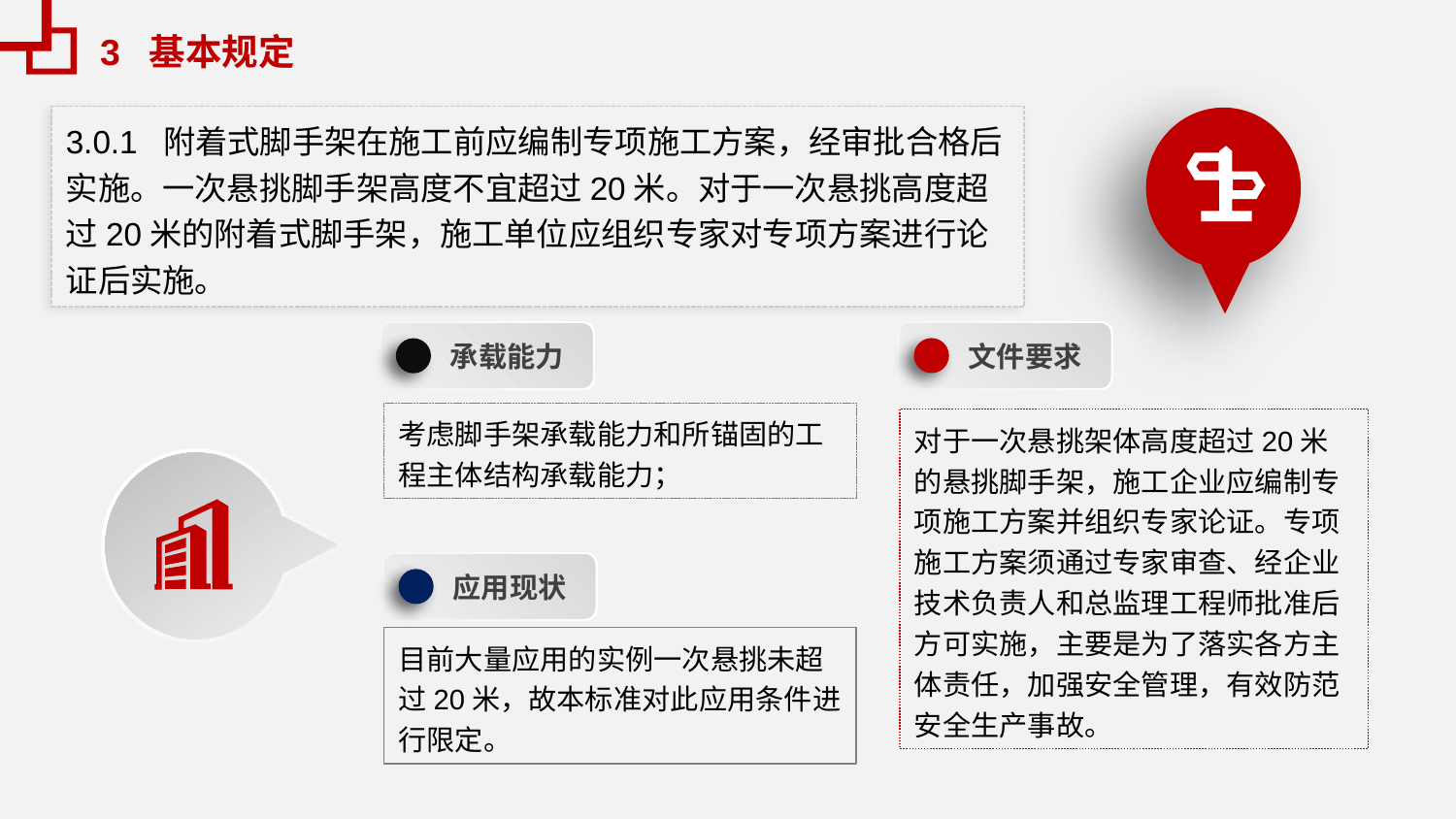

3  基本规定

3.0.1  附着式脚手架在施工前应编制专项施工方案，经审批合格后实施。一次悬挑脚手架高度不宜超过20米。对于一次悬挑高度超过20米的附着式脚手架，施工单位应组织专家对专项方案进行论证后实施。

文件要求

承载能力
考虑脚手架承载能力和所锚固的工程主体结构承载能力；
对于一次悬挑架体高度超过20米的悬挑脚手架，施工企业应编制专项施工方案并组织专家论证。专项施工方案须通过专家审查、经企业技术负责人和总监理工程师批准后方可实施，主要是为了落实各方主体责任，加强安全管理，有效防范安全生产事故。

应用现状
目前大量应用的实例一次悬挑未超过20米，故本标准对此应用条件进行限定。